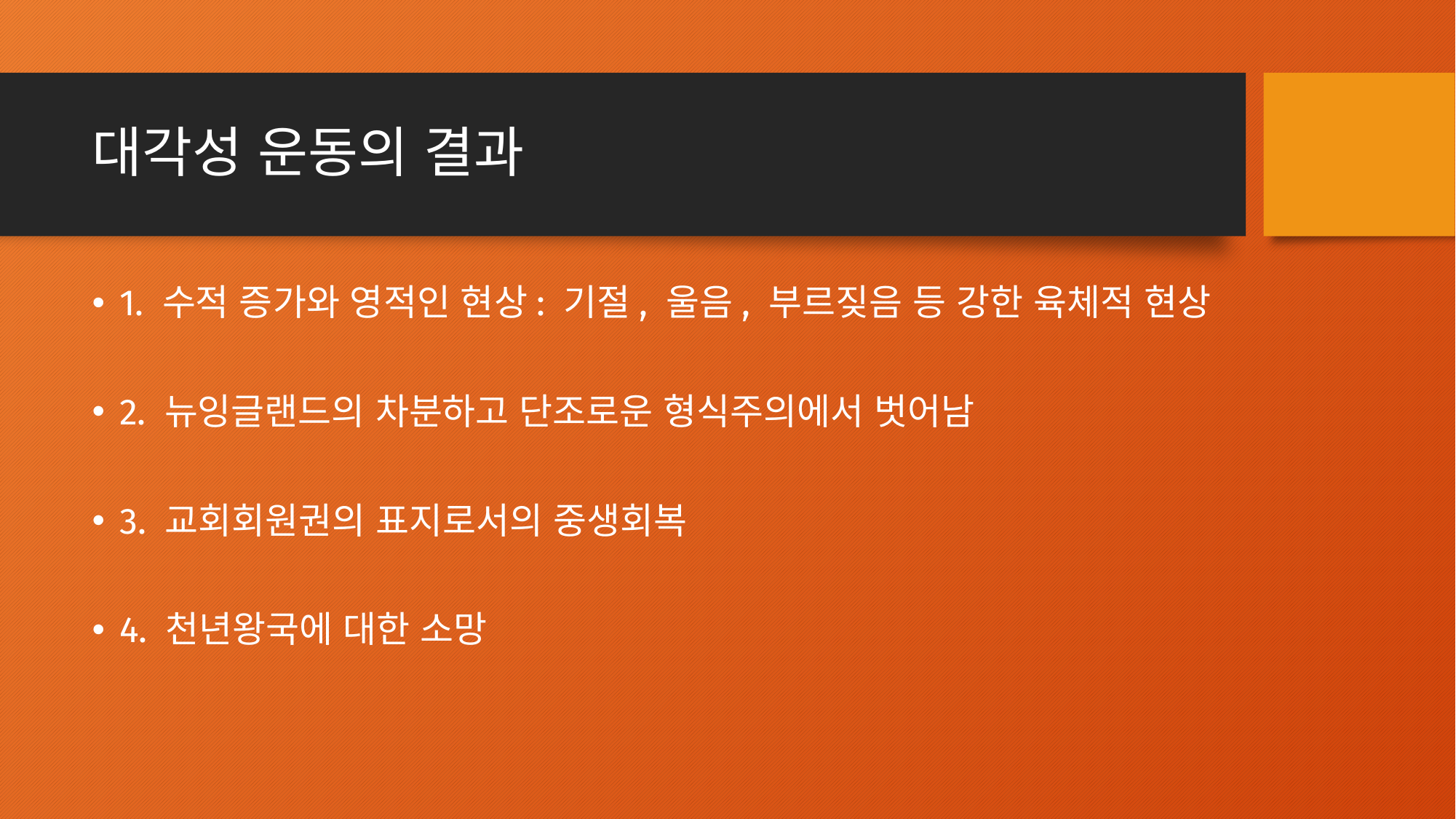

# 대각성 운동의 결과
1. 수적 증가와 영적인 현상: 기절, 울음, 부르짖음 등 강한 육체적 현상

2. 뉴잉글랜드의 차분하고 단조로운 형식주의에서 벗어남

3. 교회회원권의 표지로서의 중생회복

4. 천년왕국에 대한 소망